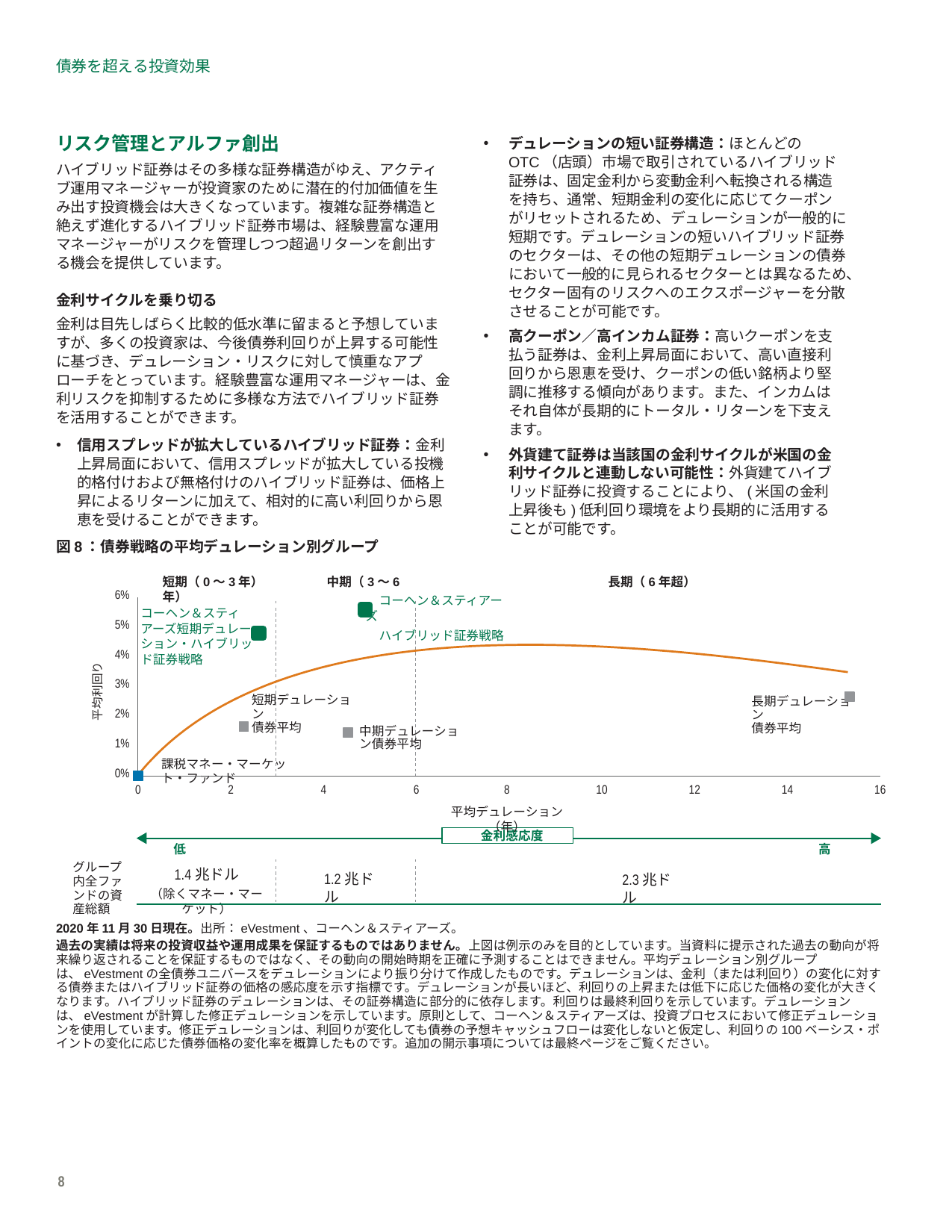

債券を超える投資効果
リスク管理とアルファ創出
ハイブリッド証券はその多様な証券構造がゆえ、アクティブ運用マネージャーが投資家のために潜在的付加価値を生み出す投資機会は大きくなっています。複雑な証券構造と絶えず進化するハイブリッド証券市場は、経験豊富な運用マネージャーがリスクを管理しつつ超過リターンを創出する機会を提供しています。
金利サイクルを乗り切る
金利は目先しばらく比較的低水準に留まると予想していますが、多くの投資家は、今後債券利回りが上昇する可能性に基づき、デュレーション・リスクに対して慎重なアプローチをとっています。経験豊富な運用マネージャーは、金利リスクを抑制するために多様な方法でハイブリッド証券を活用することができます。
信用スプレッドが拡大しているハイブリッド証券：金利上昇局面において、信用スプレッドが拡大している投機的格付けおよび無格付けのハイブリッド証券は、価格上昇によるリターンに加えて、相対的に高い利回りから恩恵を受けることができます。

デュレーションの短い証券構造：ほとんどのOTC（店頭）市場で取引されているハイブリッド証券は、固定金利から変動金利へ転換される構造を持ち、通常、短期金利の変化に応じてクーポンがリセットされるため、デュレーションが一般的に短期です。デュレーションの短いハイブリッド証券のセクターは、その他の短期デュレーションの債券において一般的に見られるセクターとは異なるため、セクター固有のリスクへのエクスポージャーを分散させることが可能です。
高クーポン／高インカム証券：高いクーポンを支払う証券は、金利上昇局面において、高い直接利回りから恩恵を受け、クーポンの低い銘柄より堅調に推移する傾向があります。また、インカムはそれ自体が長期的にトータル・リターンを下支えます。
外貨建て証券は当該国の金利サイクルが米国の金利サイクルと連動しない可能性：外貨建てハイブリッド証券に投資することにより、(米国の金利上昇後も)低利回り環境をより長期的に活用することが可能です。
図8：債券戦略の平均デュレーション別グループ
短期（0～3年）	　　　　中期（3～6年）
長期（6年超）
6%
コーヘン＆スティアーズ
ハイブリッド証券戦略

コーヘン＆スティアーズ短期デュレーション・ハイブリッド証券戦略

5%

4%

平均利回り
3%
短期デュレーション
債券平均

長期デュレーション
債券平均
2%
中期デュレーション債券平均

1%
課税マネー・マーケット・ファンド
0%

8
平均デュレーション（年）

0
2
4
6
10
12
14
16
金利感応度

低
高
グループ内全ファンドの資産総額

1.4兆ドル
（除くマネー・マーケット）

1.2兆ドル
2.3兆ドル

2020年11月30日現在。出所：eVestment、コーヘン＆スティアーズ。
過去の実績は将来の投資収益や運用成果を保証するものではありません。上図は例示のみを目的としています。当資料に提示された過去の動向が将来繰り返されることを保証するものではなく、その動向の開始時期を正確に予測することはできません。平均デュレーション別グループは、eVestmentの全債券ユニバースをデュレーションにより振り分けて作成したものです。デュレーションは、金利（または利回り）の変化に対する債券またはハイブリッド証券の価格の感応度を示す指標です。デュレーションが長いほど、利回りの上昇または低下に応じた価格の変化が大きくなります。ハイブリッド証券のデュレーションは、その証券構造に部分的に依存します。利回りは最終利回りを示しています。デュレーションは、eVestmentが計算した修正デュレーションを示しています。原則として、コーヘン＆スティアーズは、投資プロセスにおいて修正デュレーションを使用しています。修正デュレーションは、利回りが変化しても債券の予想キャッシュフローは変化しないと仮定し、利回りの100ベーシス・ポイントの変化に応じた債券価格の変化率を概算したものです。追加の開示事項については最終ページをご覧ください。
8